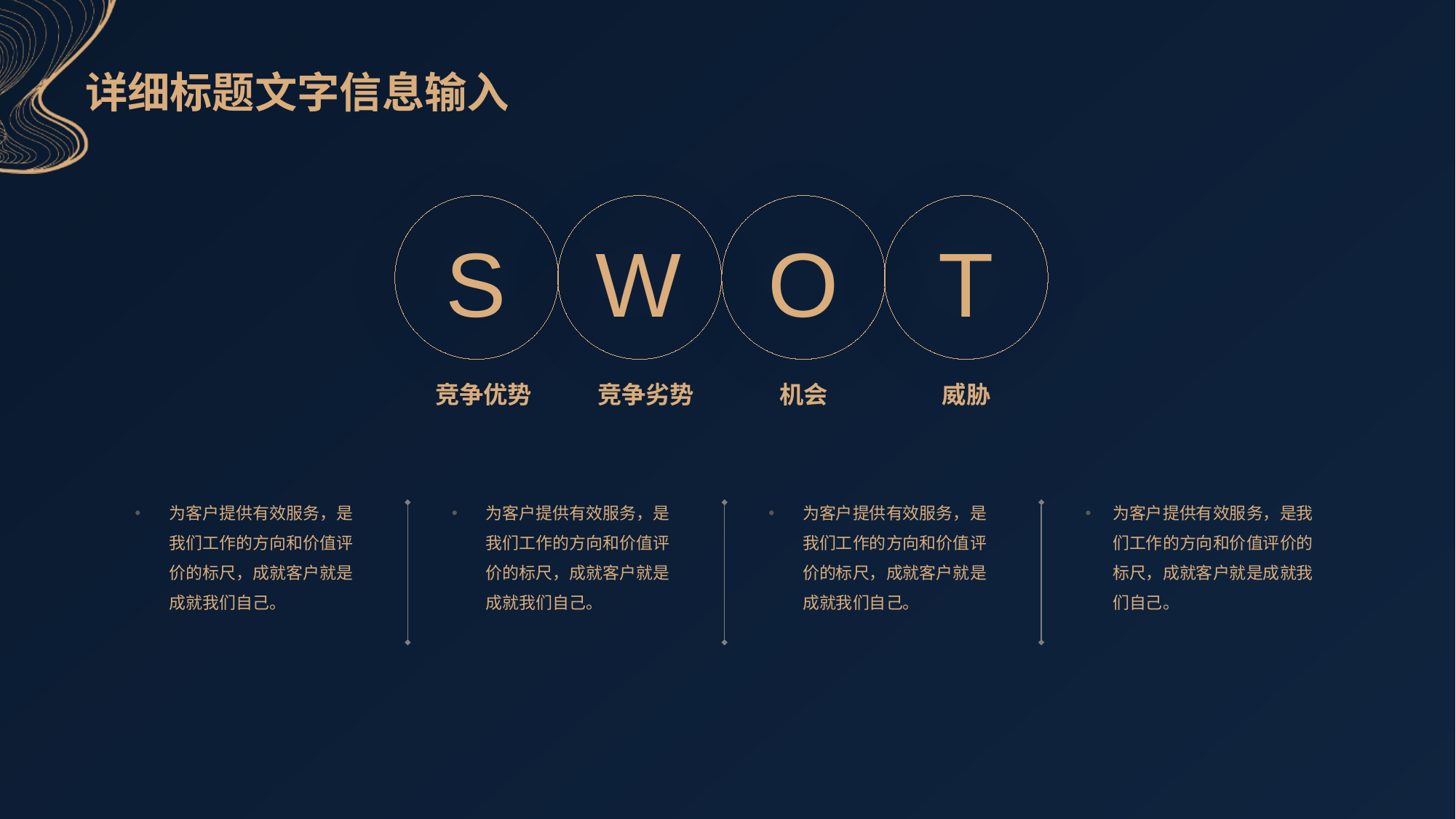

详细标题文字信息输入

S
W
O
T
竞争优势
竞争劣势
机会
威胁
为客户提供有效服务，是我们工作的方向和价值评价的标尺，成就客户就是成就我们自己。
为客户提供有效服务，是我们工作的方向和价值评价的标尺，成就客户就是成就我们自己。
为客户提供有效服务，是我们工作的方向和价值评价的标尺，成就客户就是成就我们自己。
为客户提供有效服务，是我们工作的方向和价值评价的标尺，成就客户就是成就我们自己。